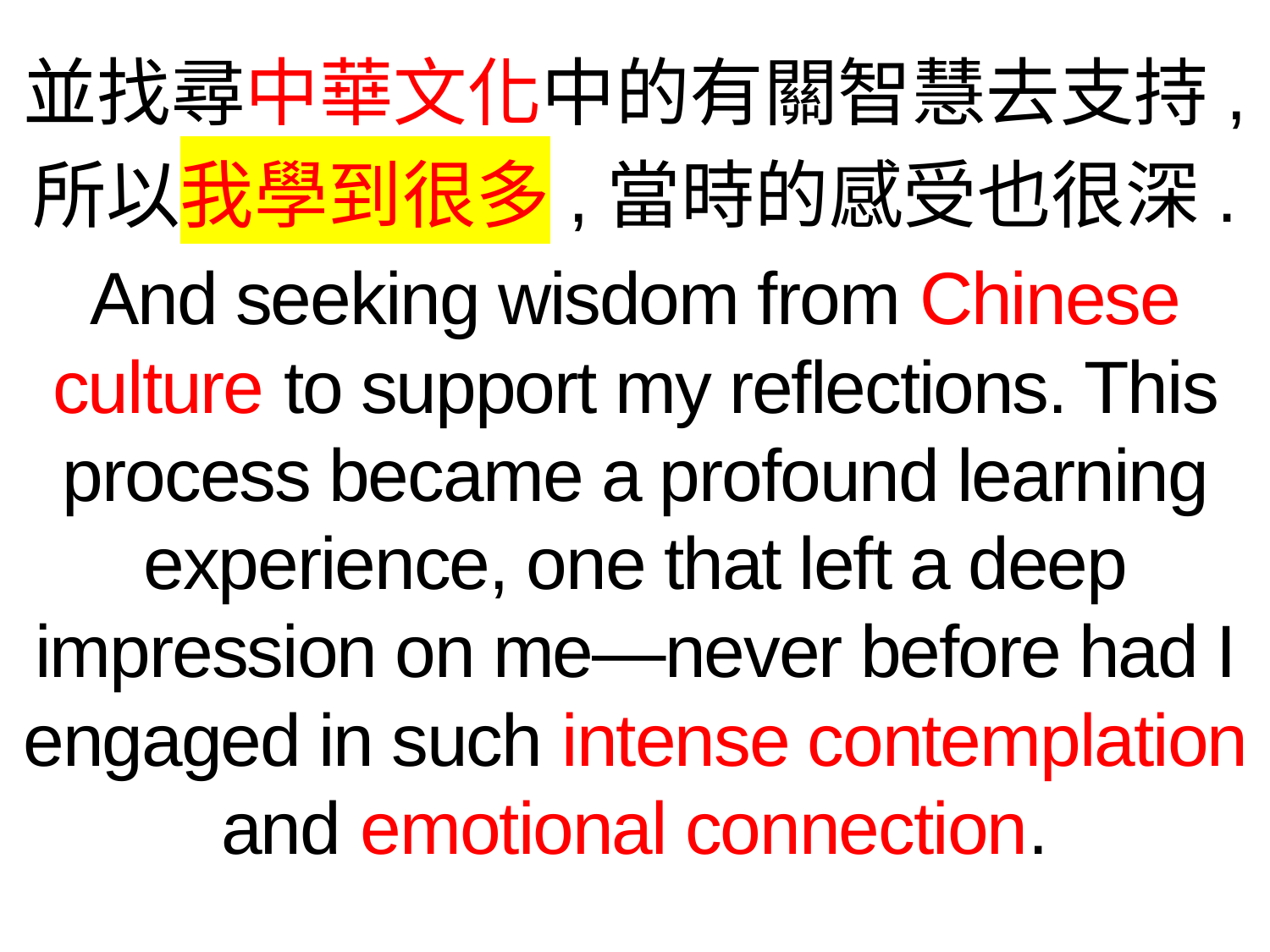

並找尋中華文化中的有關智慧去支持,
所以我學到很多,當時的感受也很深.
And seeking wisdom from Chinese culture to support my reflections. This process became a profound learning experience, one that left a deep impression on me—never before had I engaged in such intense contemplation and emotional connection.